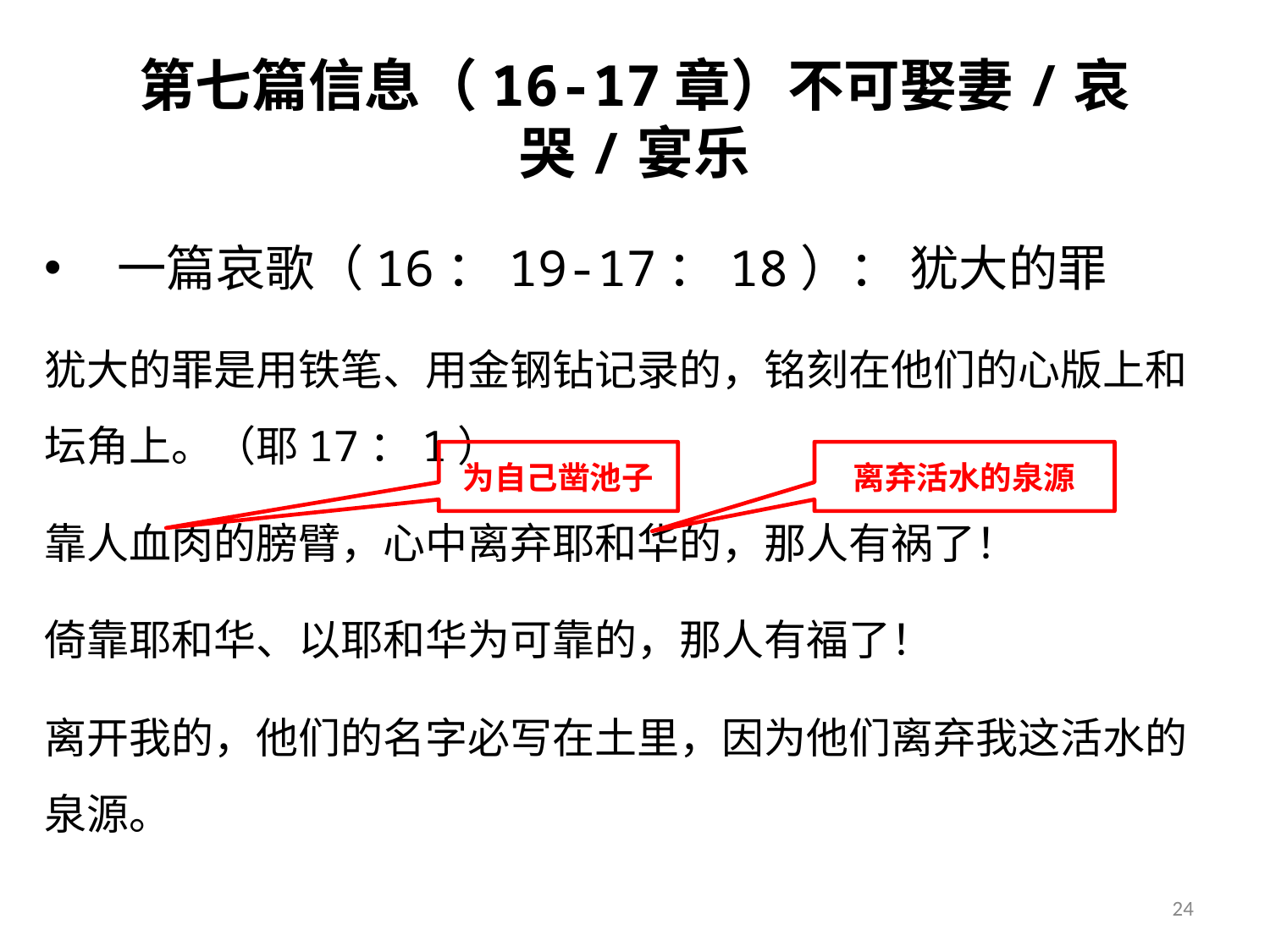

# 第七篇信息（16-17章）不可娶妻/哀哭/宴乐
 一篇哀歌（16：19-17：18）： 犹大的罪
犹大的罪是用铁笔、用金钢钻记录的，铭刻在他们的心版上和坛角上。（耶17：1）
靠人血肉的膀臂，心中离弃耶和华的，那人有祸了！
倚靠耶和华、以耶和华为可靠的，那人有福了！
离开我的，他们的名字必写在土里，因为他们离弃我这活水的泉源。
为自己凿池子
离弃活水的泉源
24